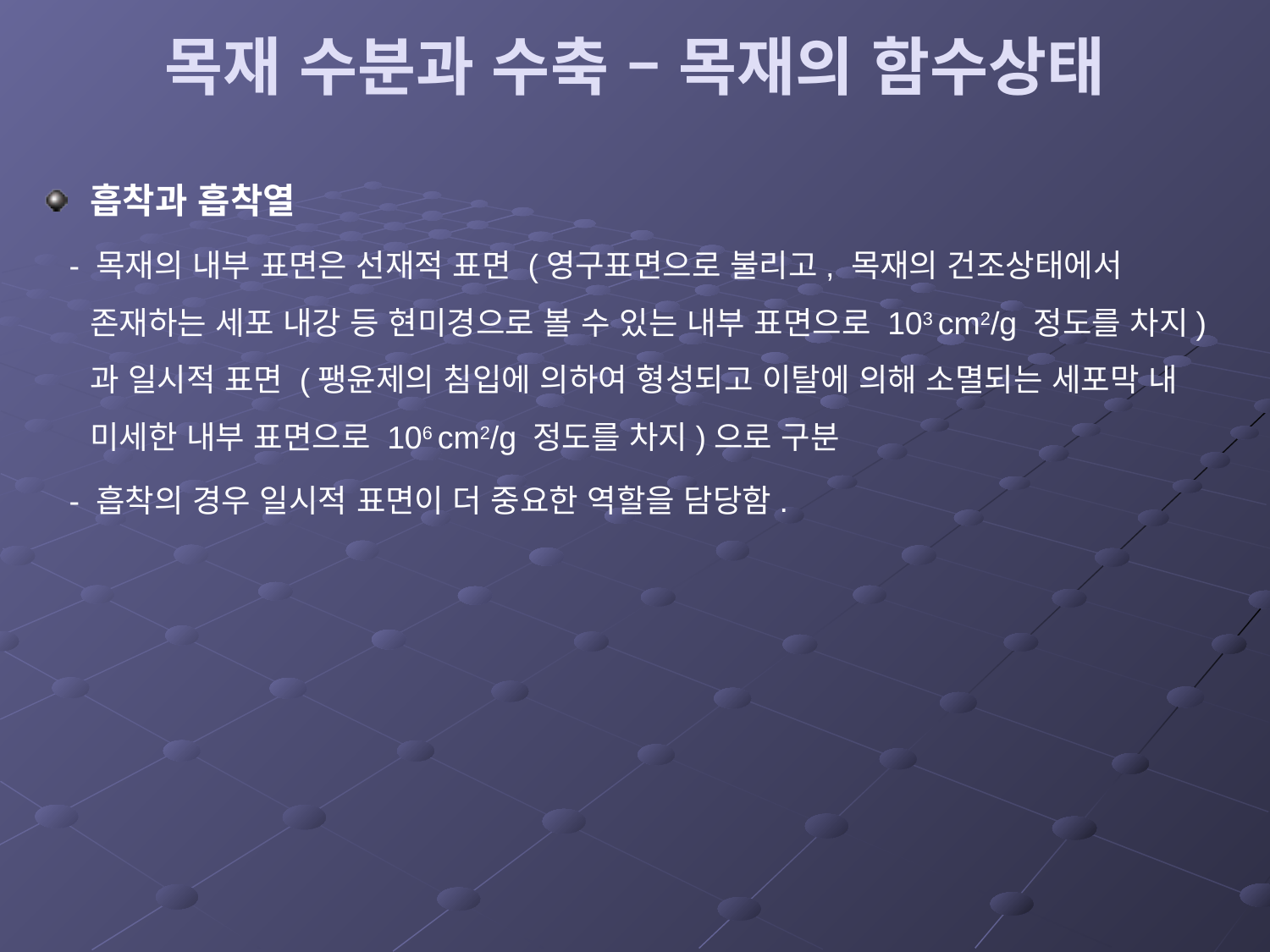

# 목재 수분과 수축 – 목재의 함수상태
흡착과 흡착열
   - 목재의 내부 표면은 선재적 표면 (영구표면으로 불리고, 목재의 건조상태에서 존재하는 세포 내강 등 현미경으로 볼 수 있는 내부 표면으로 103 cm2/g 정도를 차지)과 일시적 표면 (팽윤제의 침입에 의하여 형성되고 이탈에 의해 소멸되는 세포막 내 미세한 내부 표면으로 106 cm2/g 정도를 차지)으로 구분
   - 흡착의 경우 일시적 표면이 더 중요한 역할을 담당함.